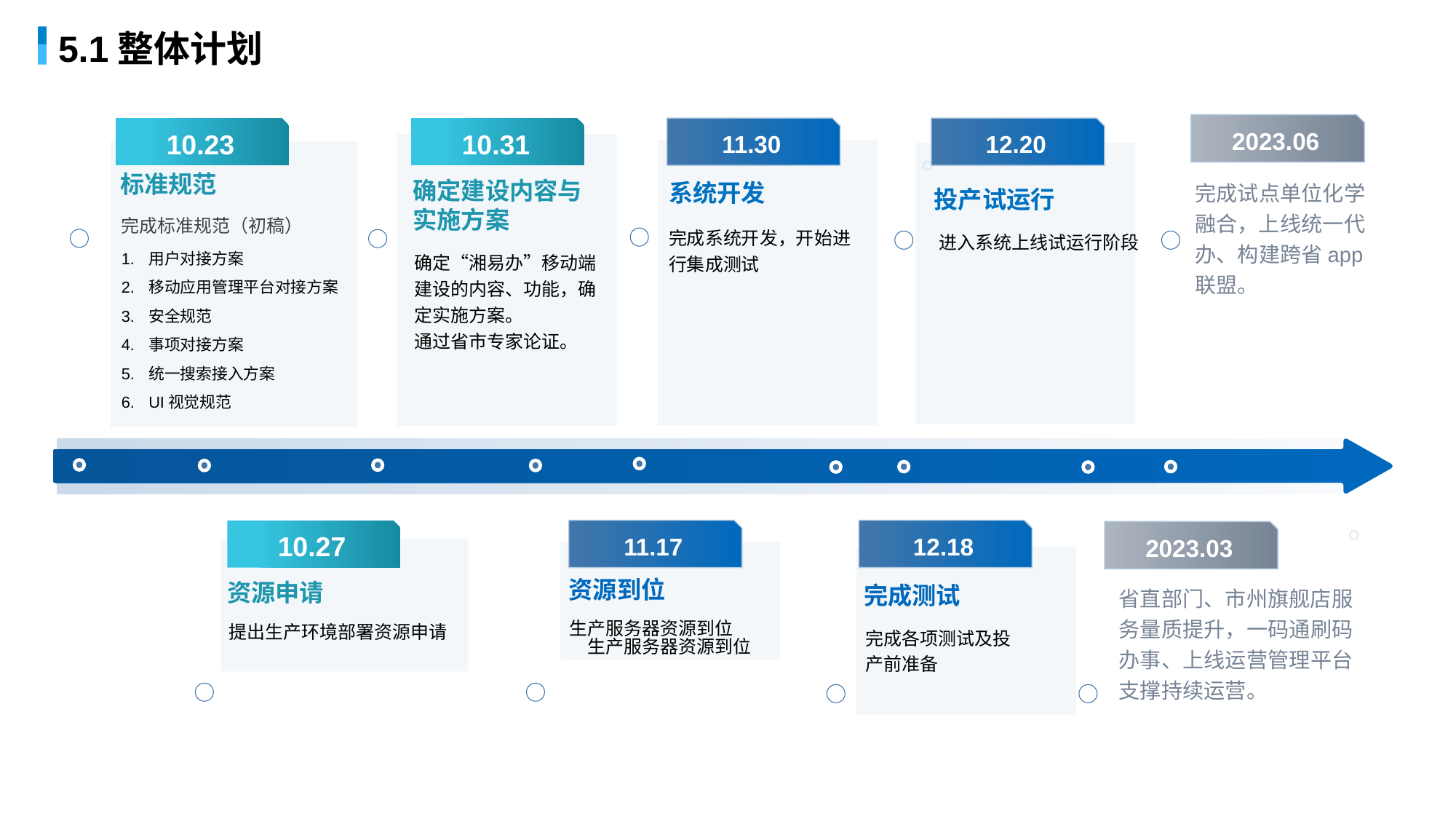

# 5.1整体计划
2023.06
10.23
10.31
11.30

系统开发
完成系统开发，开始进行集成测试
12.20
投产试运行

标准规范
完成试点单位化学融合，上线统一代办、构建跨省app联盟。
确定建设内容与
实施方案
完成标准规范（初稿）
进入系统上线试运行阶段

用户对接方案
移动应用管理平台对接方案
安全规范
事项对接方案
统一搜索接入方案
UI视觉规范
确定“湘易办”移动端建设的内容、功能，确定实施方案。
通过省市专家论证。

10.27
11.17

资源到位
12.18

完成测试
完成各项测试及投产前准备
2023.03

资源申请
省直部门、市州旗舰店服务量质提升，一码通刷码办事、上线运营管理平台支撑持续运营。
生产服务器资源到位
提出生产环境部署资源申请
生产服务器资源到位